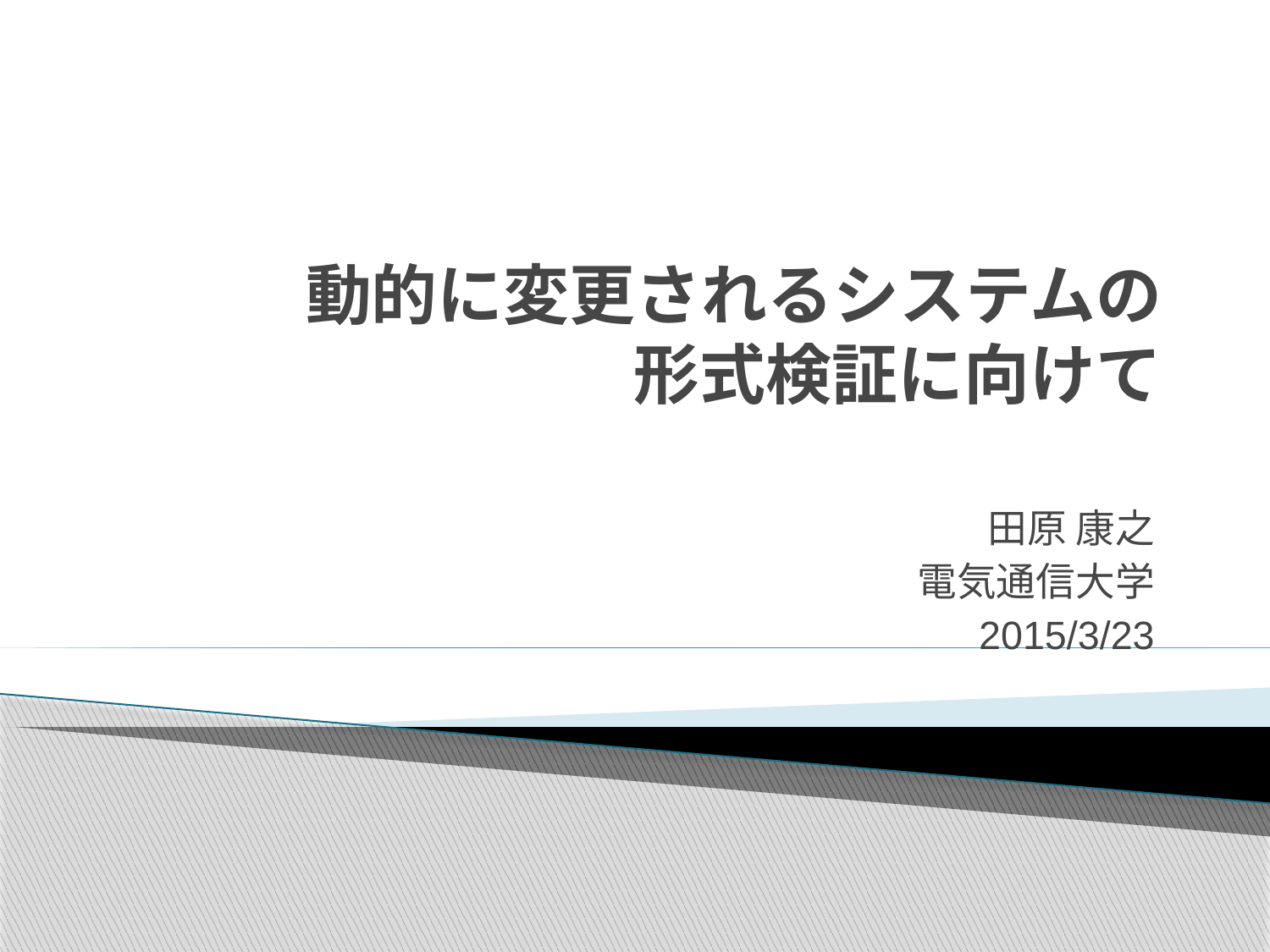

# 動的に変更されるシステムの 形式検証に向けて
田原 康之
電気通信大学
2015/3/23